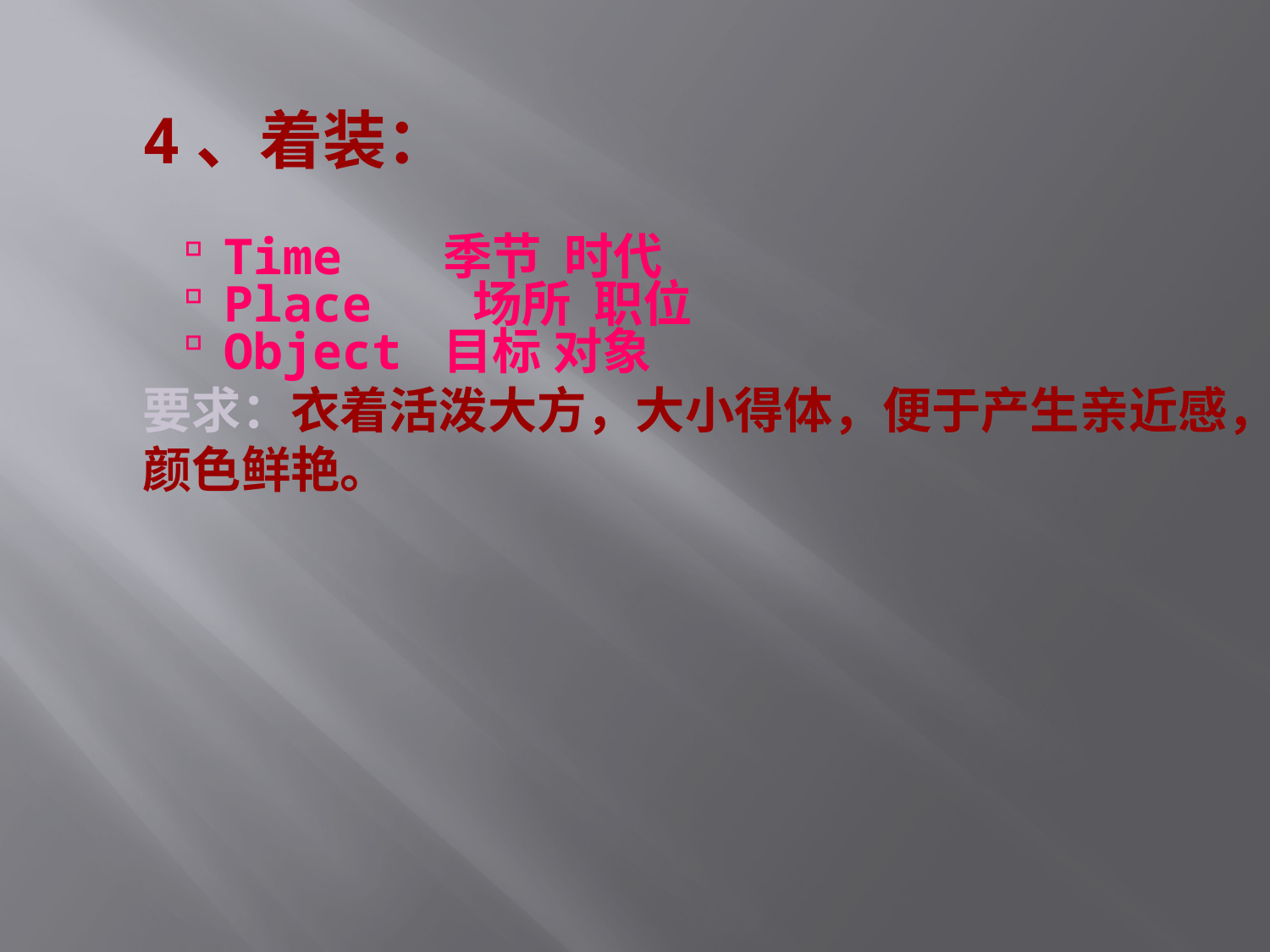

4、着装：

Time   季节  时代
Place   场所  职位
Object 目标 对象
要求：衣着活泼大方，大小得体，便于产生亲近感，
颜色鲜艳。